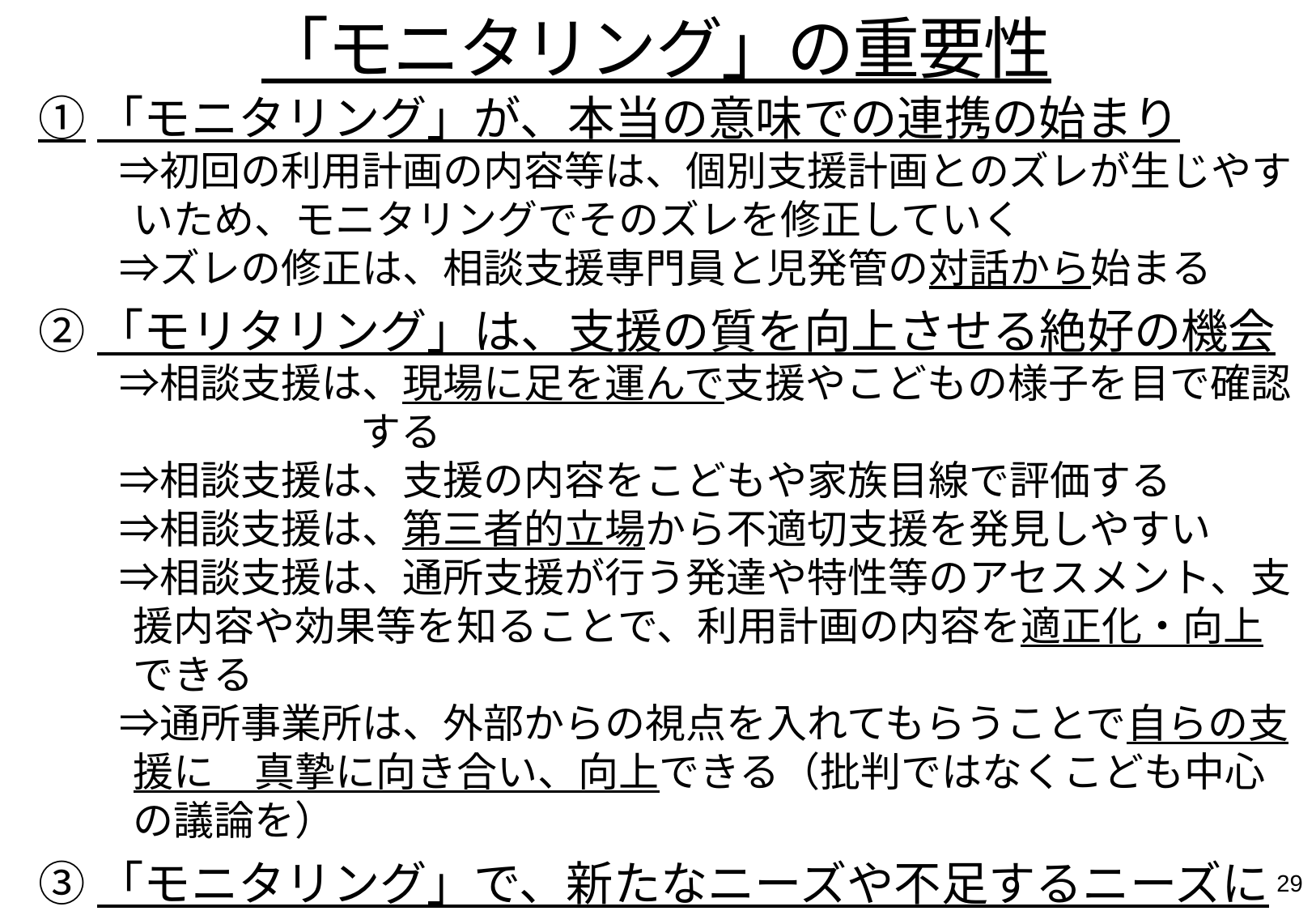

「モニタリング」の重要性
①「モニタリング」が、本当の意味での連携の始まり
　　⇒初回の利用計画の内容等は、個別支援計画とのズレが生じやすいため、モニタリングでそのズレを修正していく
　　⇒ズレの修正は、相談支援専門員と児発管の対話から始まる
②「モリタリング」は、支援の質を向上させる絶好の機会
　　⇒相談支援は、現場に足を運んで支援やこどもの様子を目で確認する
　　⇒相談支援は、支援の内容をこどもや家族目線で評価する
　　⇒相談支援は、第三者的立場から不適切支援を発見しやすい
　　⇒相談支援は、通所支援が行う発達や特性等のアセスメント、支援内容や効果等を知ることで、利用計画の内容を適正化・向上できる
　　⇒通所事業所は、外部からの視点を入れてもらうことで自らの支援に　真摯に向き合い、向上できる（批判ではなくこども中心の議論を）
③「モニタリング」で、新たなニーズや不足するニーズに気づく
　　⇒相談支援、発達支援それぞれの立場で、こどもや家族の状態や状況の変化、それに伴うニーズ変化に気づくことができ、共有できる
　　⇒新たなニーズや不足するニーズは、質の向上の機会となる
29